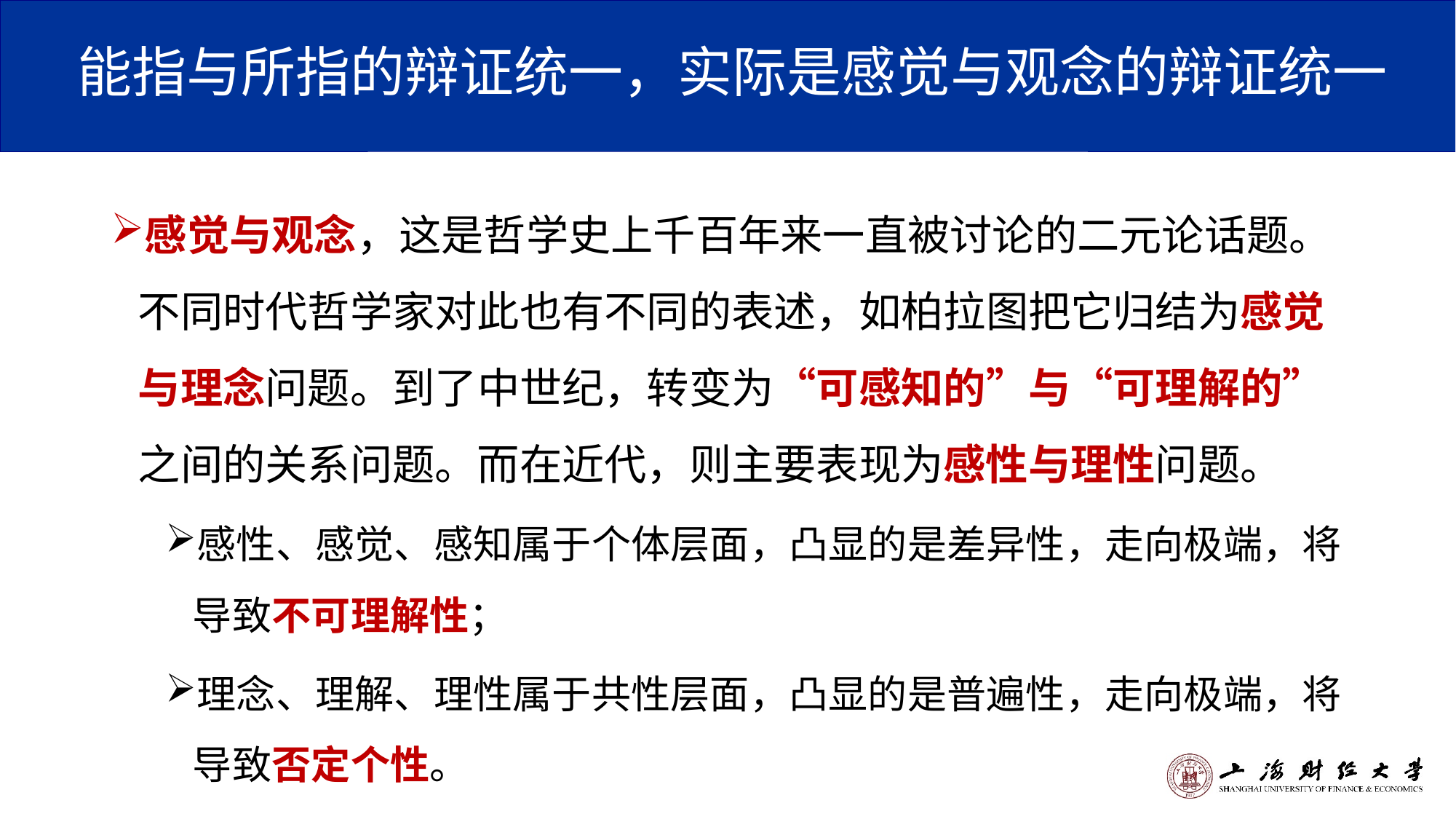

# 能指与所指的辩证统一，实际是感觉与观念的辩证统一
感觉与观念，这是哲学史上千百年来一直被讨论的二元论话题。不同时代哲学家对此也有不同的表述，如柏拉图把它归结为感觉与理念问题。到了中世纪，转变为“可感知的”与“可理解的”之间的关系问题。而在近代，则主要表现为感性与理性问题。
感性、感觉、感知属于个体层面，凸显的是差异性，走向极端，将导致不可理解性；
理念、理解、理性属于共性层面，凸显的是普遍性，走向极端，将导致否定个性。